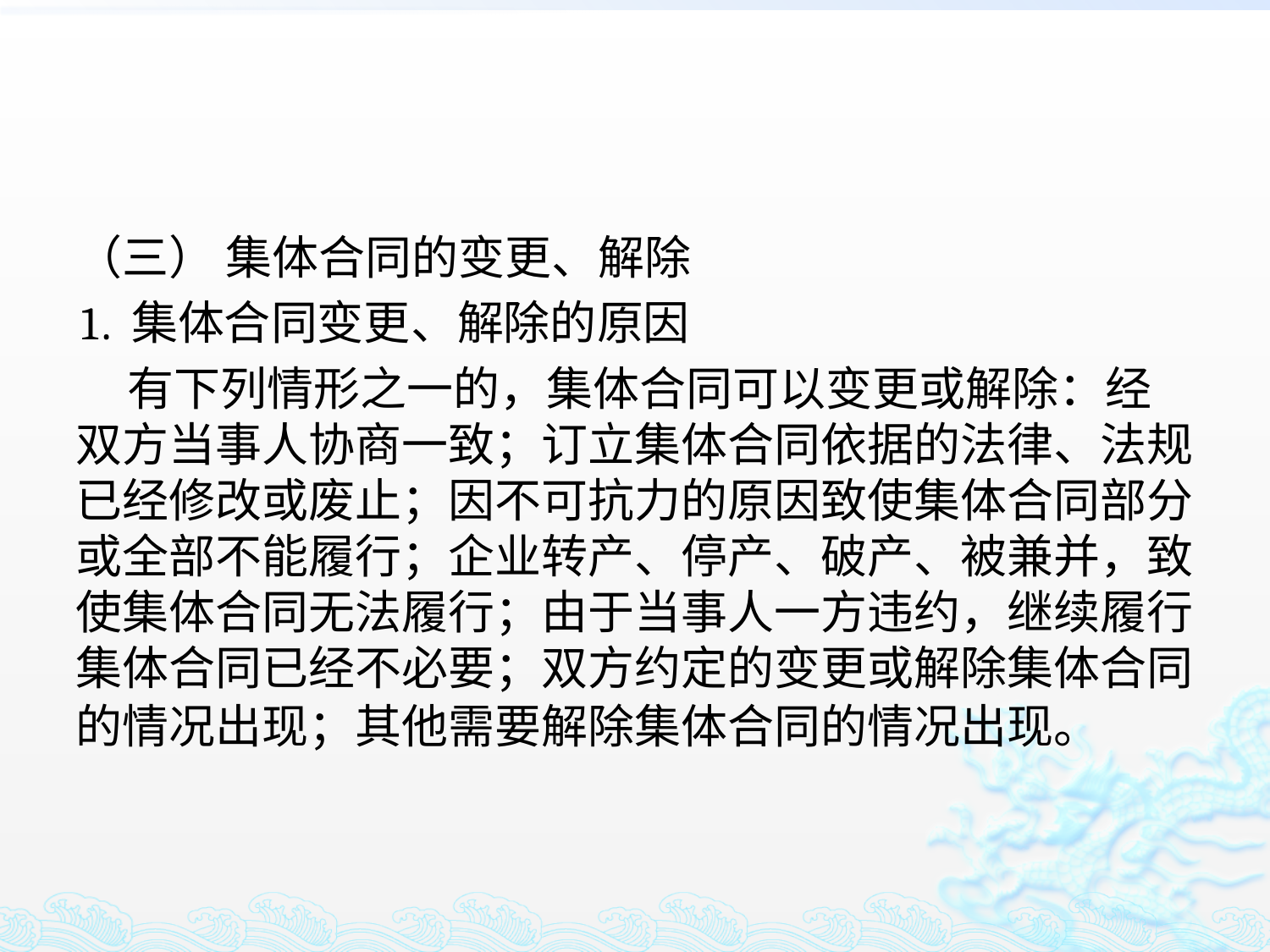

#
（三） 集体合同的变更、解除
1. 集体合同变更、解除的原因
    有下列情形之一的，集体合同可以变更或解除：经双方当事人协商一致；订立集体合同依据的法律、法规已经修改或废止；因不可抗力的原因致使集体合同部分或全部不能履行；企业转产、停产、破产、被兼并，致使集体合同无法履行；由于当事人一方违约，继续履行集体合同已经不必要；双方约定的变更或解除集体合同的情况出现；其他需要解除集体合同的情况出现。